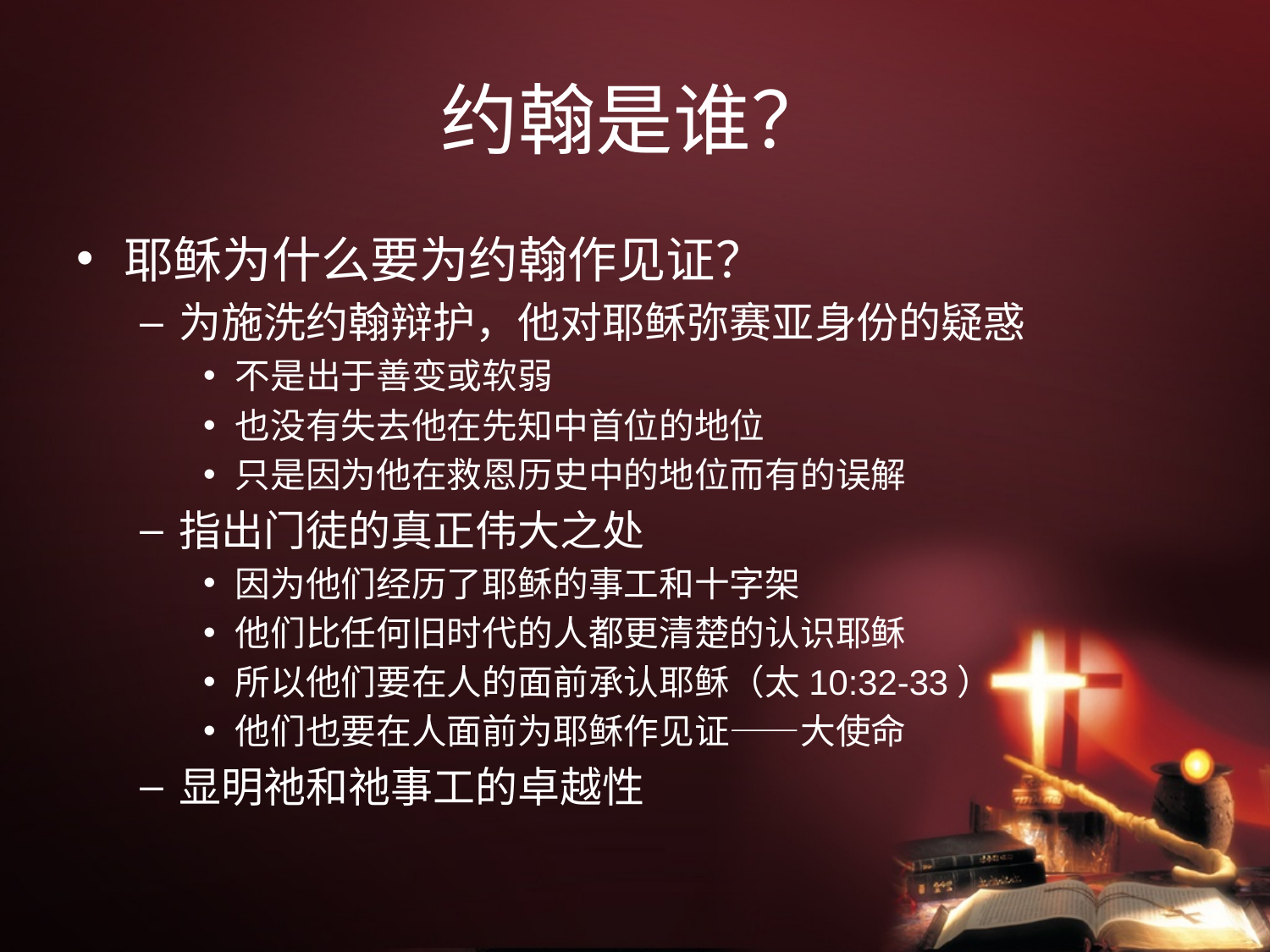

# 约翰是谁？
耶稣为什么要为约翰作见证？
为施洗约翰辩护，他对耶稣弥赛亚身份的疑惑
不是出于善变或软弱
也没有失去他在先知中首位的地位
只是因为他在救恩历史中的地位而有的误解
指出门徒的真正伟大之处
因为他们经历了耶稣的事工和十字架
他们比任何旧时代的人都更清楚的认识耶稣
所以他们要在人的面前承认耶稣（太10:32-33）
他们也要在人面前为耶稣作见证——大使命
显明祂和祂事工的卓越性